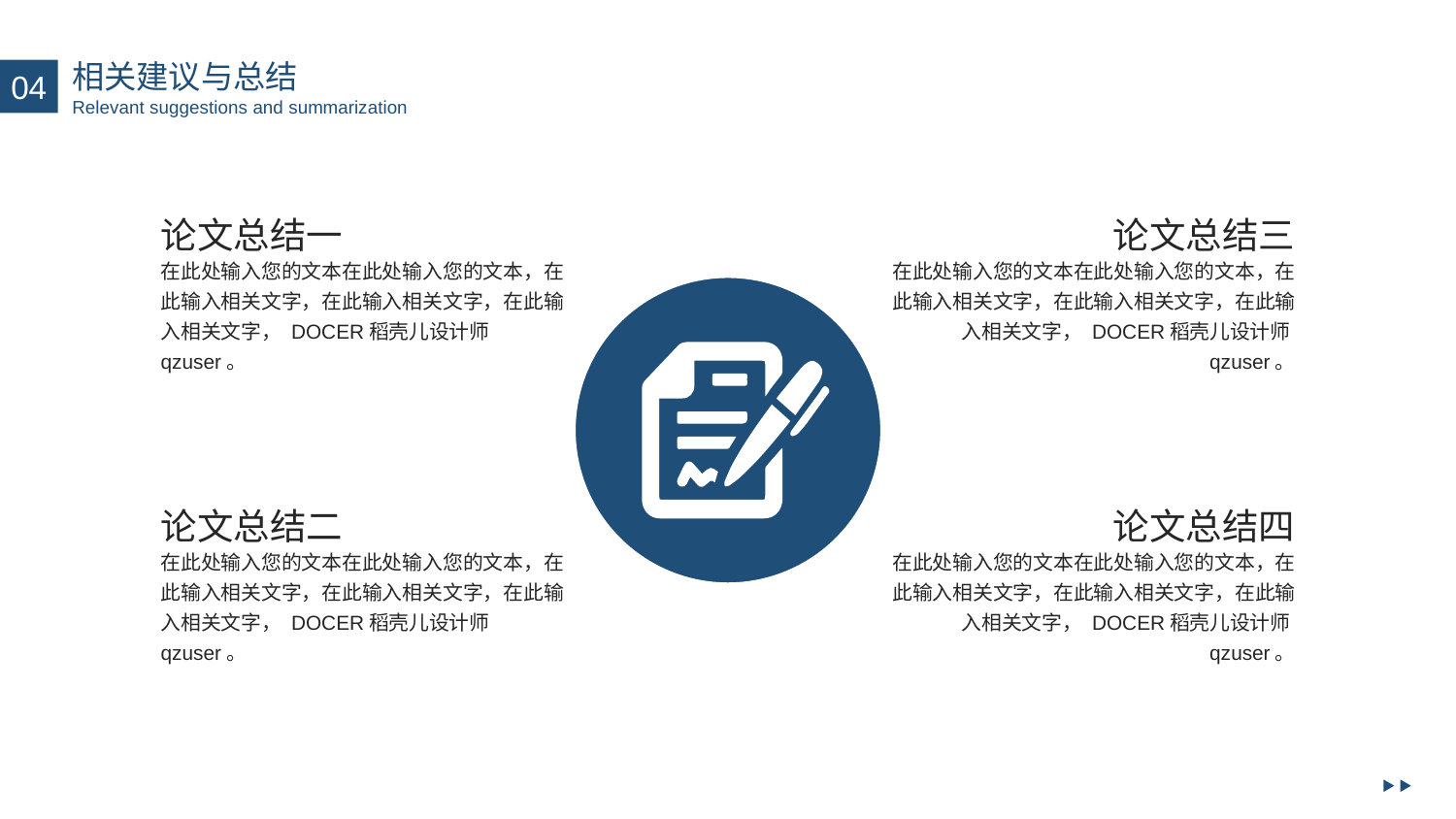

相关建议与总结
Relevant suggestions and summarization
04
论文总结一
论文总结三
在此处输入您的文本在此处输入您的文本，在此输入相关文字，在此输入相关文字，在此输入相关文字， DOCER稻壳儿设计师qzuser。
在此处输入您的文本在此处输入您的文本，在此输入相关文字，在此输入相关文字，在此输入相关文字， DOCER稻壳儿设计师qzuser。

论文总结二
论文总结四
在此处输入您的文本在此处输入您的文本，在此输入相关文字，在此输入相关文字，在此输入相关文字， DOCER稻壳儿设计师qzuser。
在此处输入您的文本在此处输入您的文本，在此输入相关文字，在此输入相关文字，在此输入相关文字， DOCER稻壳儿设计师qzuser。